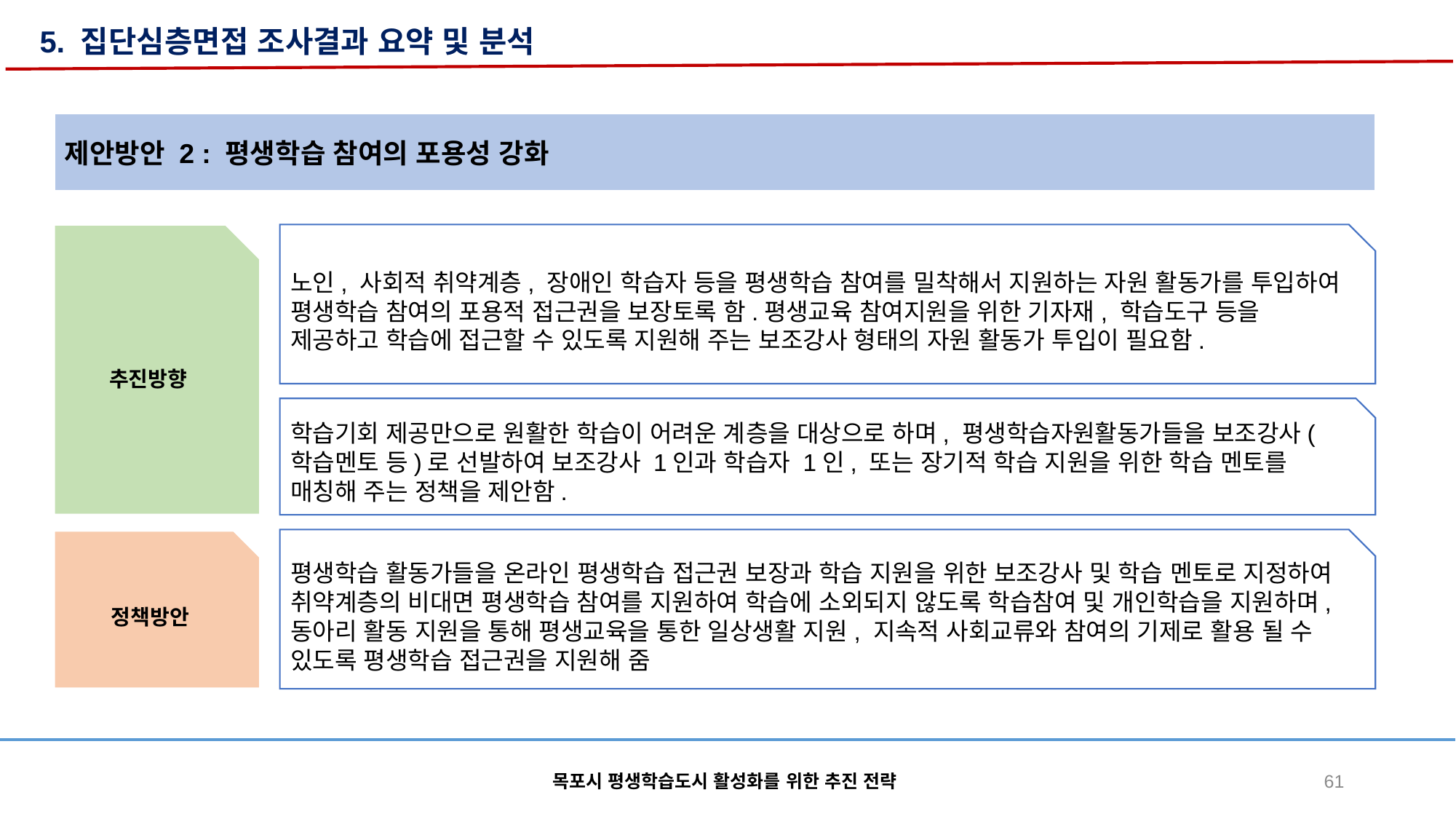

5. 집단심층면접 조사결과 요약 및 분석
제안방안 2 : 평생학습 참여의 포용성 강화
추진방향
노인, 사회적 취약계층, 장애인 학습자 등을 평생학습 참여를 밀착해서 지원하는 자원 활동가를 투입하여 평생학습 참여의 포용적 접근권을 보장토록 함.평생교육 참여지원을 위한 기자재, 학습도구 등을 제공하고 학습에 접근할 수 있도록 지원해 주는 보조강사 형태의 자원 활동가 투입이 필요함.
학습기회 제공만으로 원활한 학습이 어려운 계층을 대상으로 하며, 평생학습자원활동가들을 보조강사(학습멘토 등)로 선발하여 보조강사 1인과 학습자 1인, 또는 장기적 학습 지원을 위한 학습 멘토를 매칭해 주는 정책을 제안함.
평생학습 활동가들을 온라인 평생학습 접근권 보장과 학습 지원을 위한 보조강사 및 학습 멘토로 지정하여 취약계층의 비대면 평생학습 참여를 지원하여 학습에 소외되지 않도록 학습참여 및 개인학습을 지원하며, 동아리 활동 지원을 통해 평생교육을 통한 일상생활 지원, 지속적 사회교류와 참여의 기제로 활용 될 수 있도록 평생학습 접근권을 지원해 줌
정책방안
목포시 평생학습도시 활성화를 위한 추진 전략
61